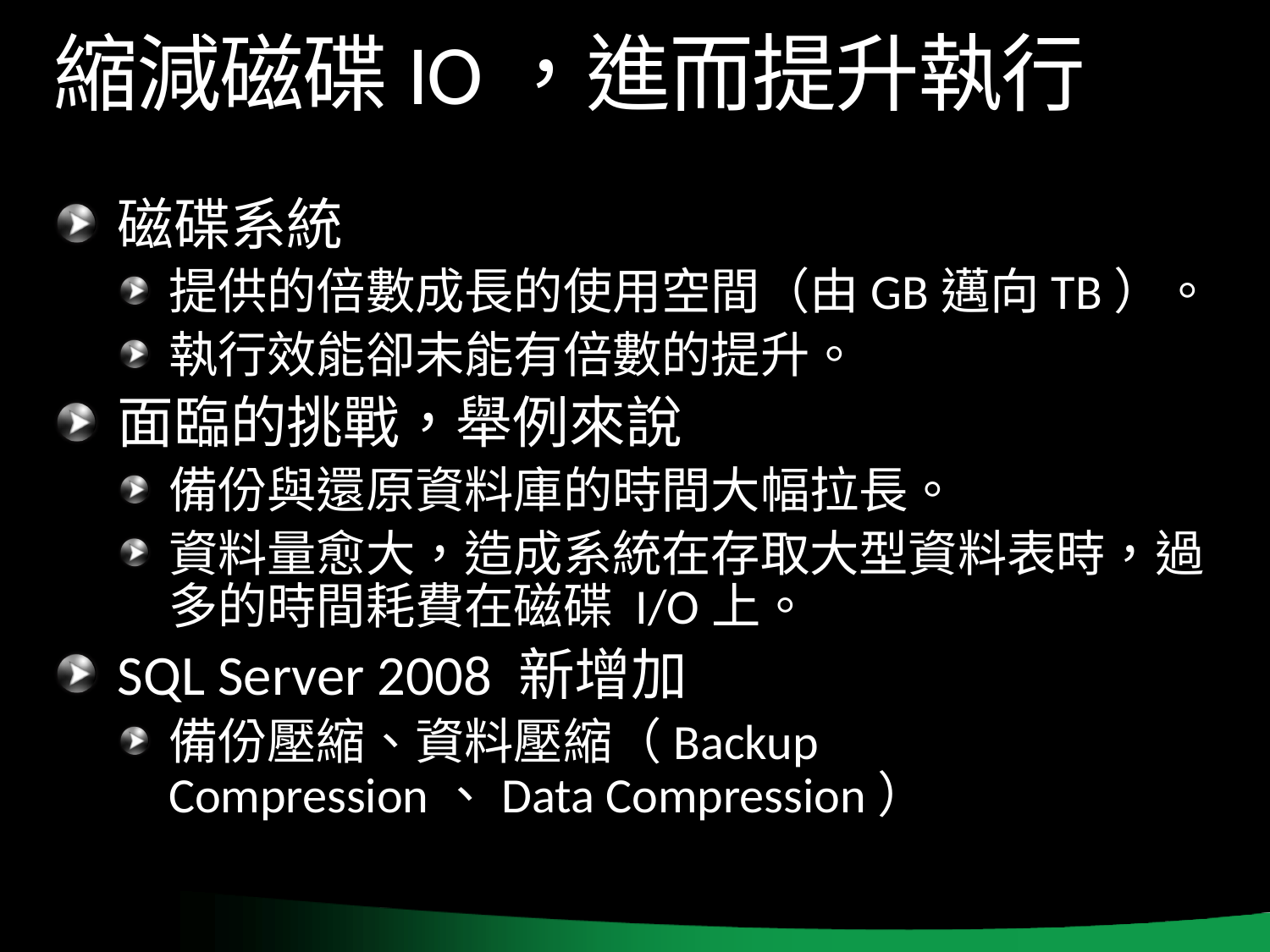

# 縮減磁碟IO，進而提升執行
磁碟系統
提供的倍數成長的使用空間（由GB邁向TB）。
執行效能卻未能有倍數的提升。
面臨的挑戰，舉例來說
備份與還原資料庫的時間大幅拉長。
資料量愈大，造成系統在存取大型資料表時，過多的時間耗費在磁碟 I/O上。
SQL Server 2008 新增加
備份壓縮、資料壓縮（Backup Compression、Data Compression）